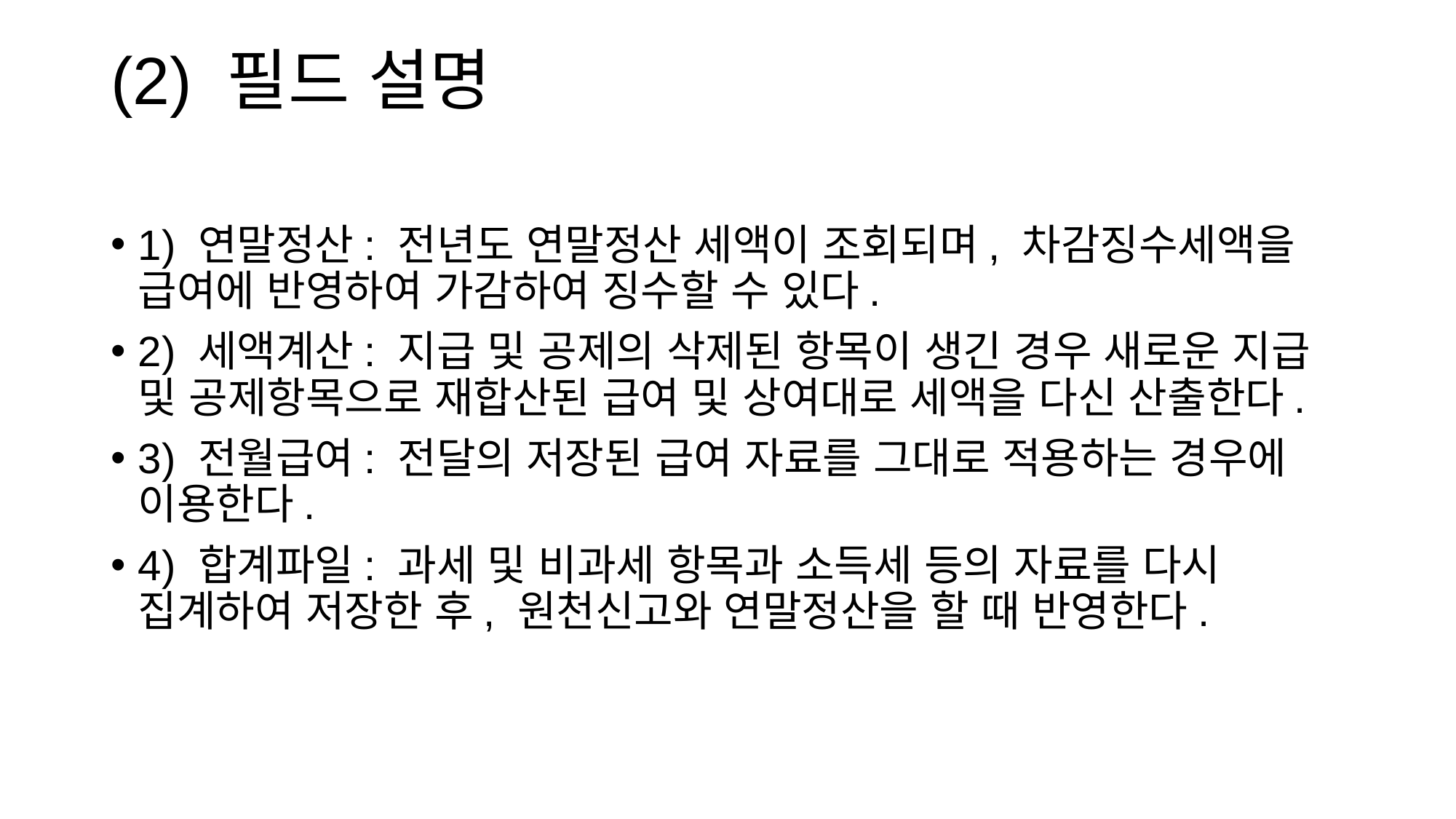

# (2) 필드 설명
1) 연말정산: 전년도 연말정산 세액이 조회되며, 차감징수세액을 급여에 반영하여 가감하여 징수할 수 있다.
2) 세액계산: 지급 및 공제의 삭제된 항목이 생긴 경우 새로운 지급 및 공제항목으로 재합산된 급여 및 상여대로 세액을 다신 산출한다.
3) 전월급여: 전달의 저장된 급여 자료를 그대로 적용하는 경우에 이용한다.
4) 합계파일: 과세 및 비과세 항목과 소득세 등의 자료를 다시 집계하여 저장한 후, 원천신고와 연말정산을 할 때 반영한다.